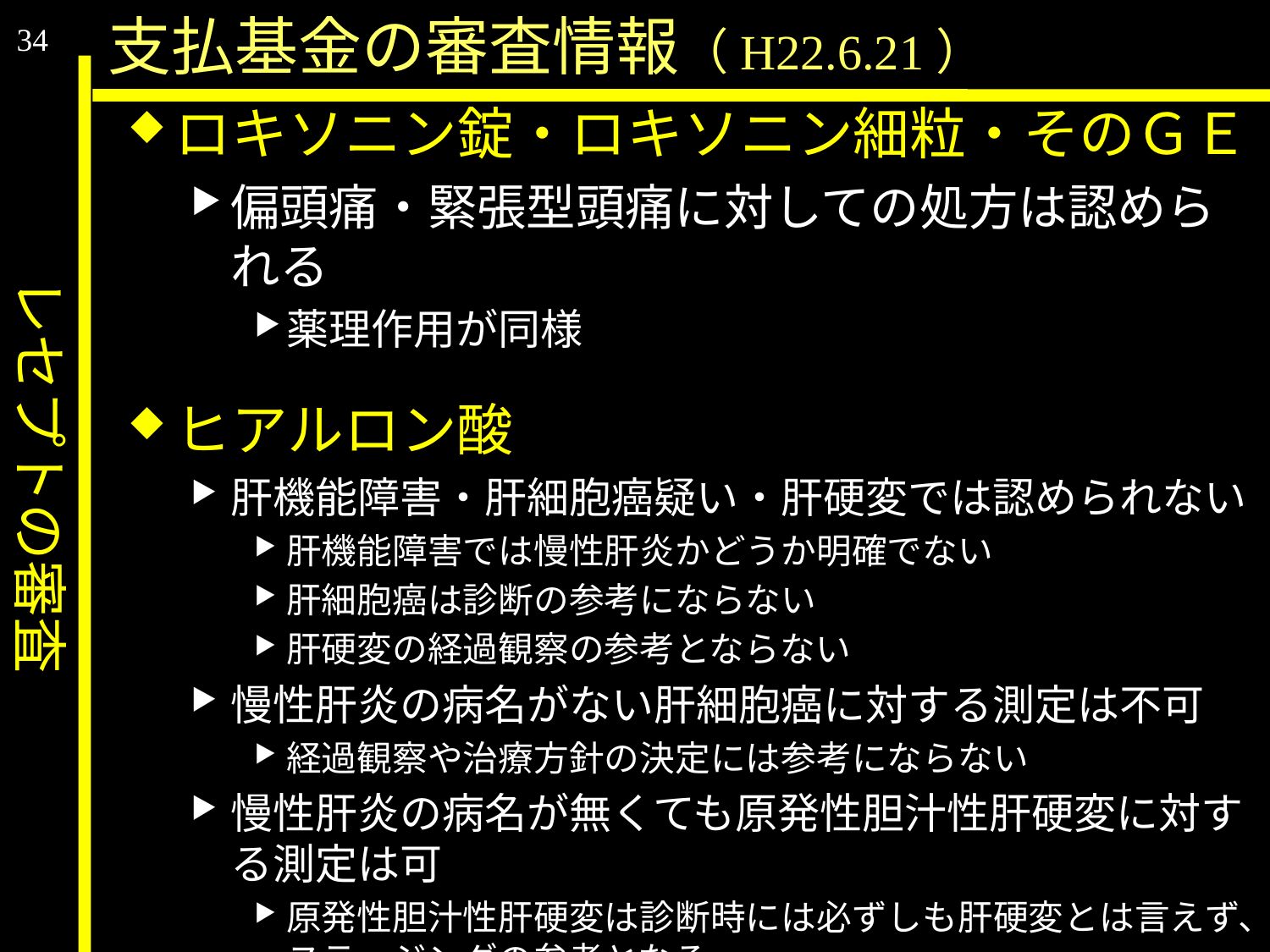

34
レセプトの審査
支払基金の審査情報（H22.6.21）

ロキソニン錠・ロキソニン細粒・そのＧＥ
偏頭痛・緊張型頭痛に対しての処方は認められる
薬理作用が同様

ヒアルロン酸
肝機能障害・肝細胞癌疑い・肝硬変では認められない
肝機能障害では慢性肝炎かどうか明確でない
肝細胞癌は診断の参考にならない
肝硬変の経過観察の参考とならない
慢性肝炎の病名がない肝細胞癌に対する測定は不可
経過観察や治療方針の決定には参考にならない
慢性肝炎の病名が無くても原発性胆汁性肝硬変に対する測定は可
原発性胆汁性肝硬変は診断時には必ずしも肝硬変とは言えず、ステージングの参考となる